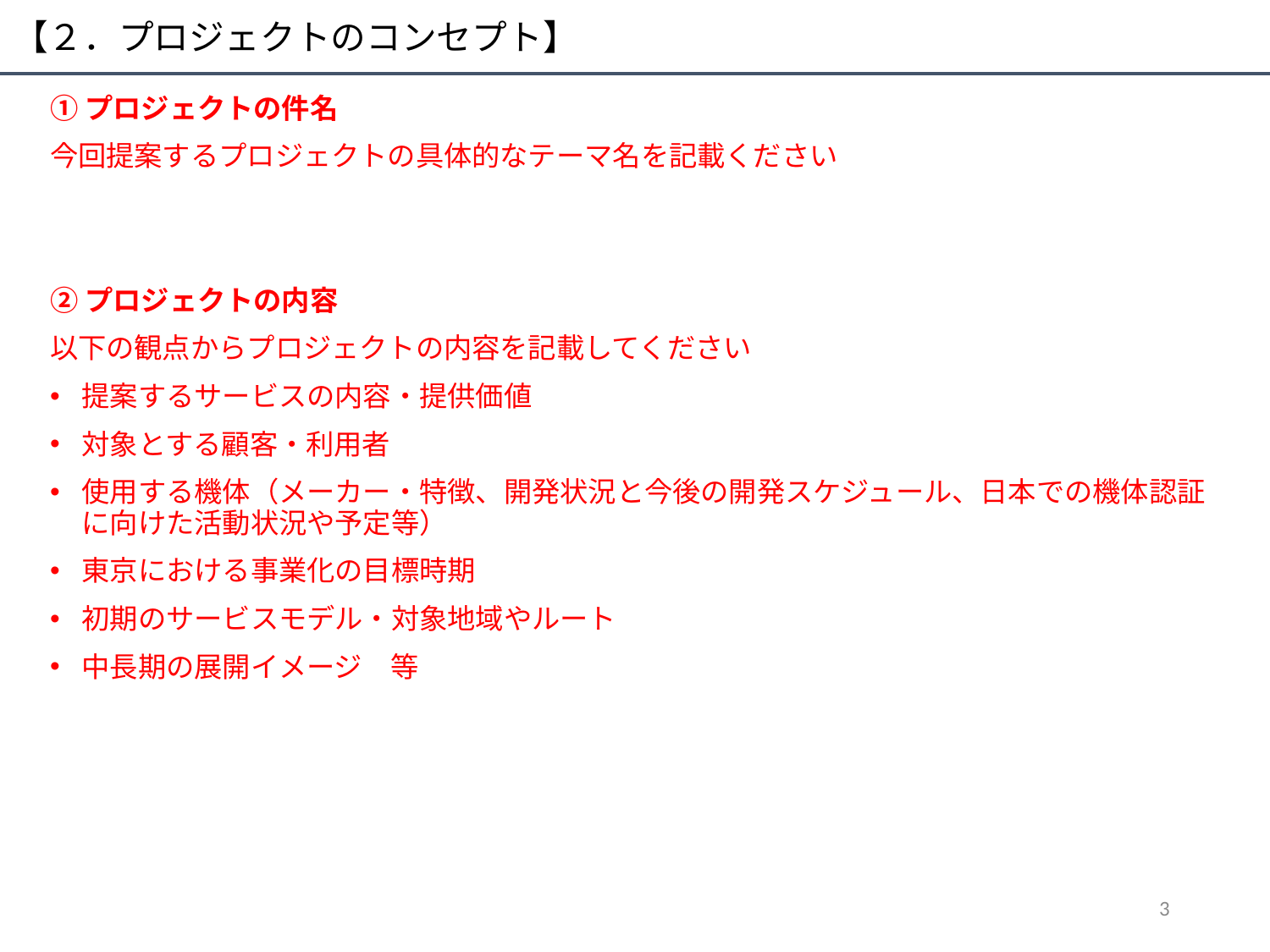

# 【２．プロジェクトのコンセプト】
①プロジェクトの件名
今回提案するプロジェクトの具体的なテーマ名を記載ください

②プロジェクトの内容
以下の観点からプロジェクトの内容を記載してください
提案するサービスの内容・提供価値
対象とする顧客・利用者
使用する機体（メーカー・特徴、開発状況と今後の開発スケジュール、日本での機体認証に向けた活動状況や予定等）
東京における事業化の目標時期
初期のサービスモデル・対象地域やルート
中長期の展開イメージ　等
3